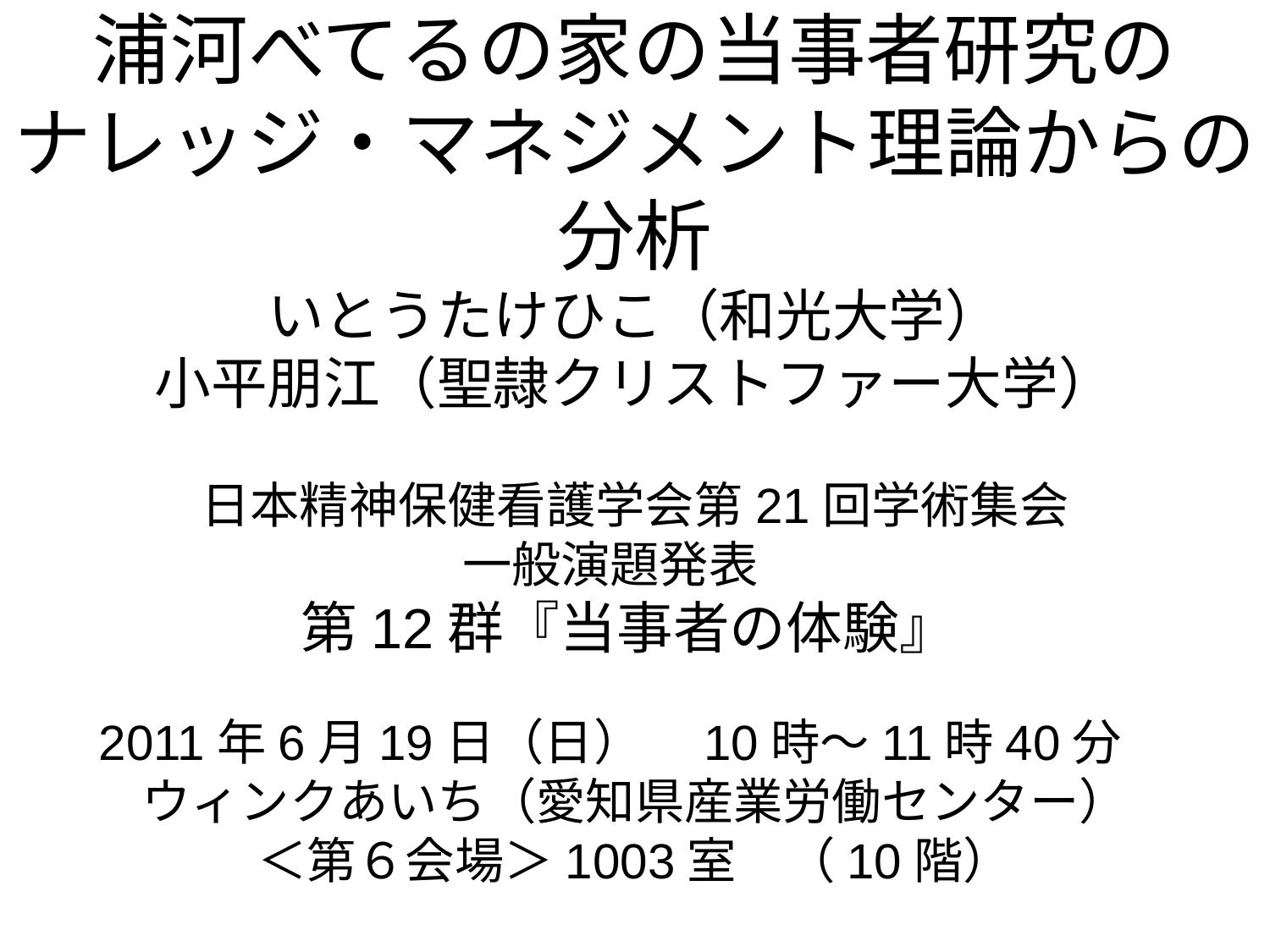

# 浦河べてるの家の当事者研究の ナレッジ・マネジメント理論からの分析 いとうたけひこ（和光大学） 小平朋江（聖隷クリストファー大学） 日本精神保健看護学会第21回学術集会 一般演題発表　 第12群『当事者の体験』 2011年6月19日（日）　10時～11時40分　 ウィンクあいち（愛知県産業労働センター） ＜第６会場＞1003室　（10階） 各会場で発表用データの試写をご確認ください。 6月19日（土）：8：30～9：30USB確認